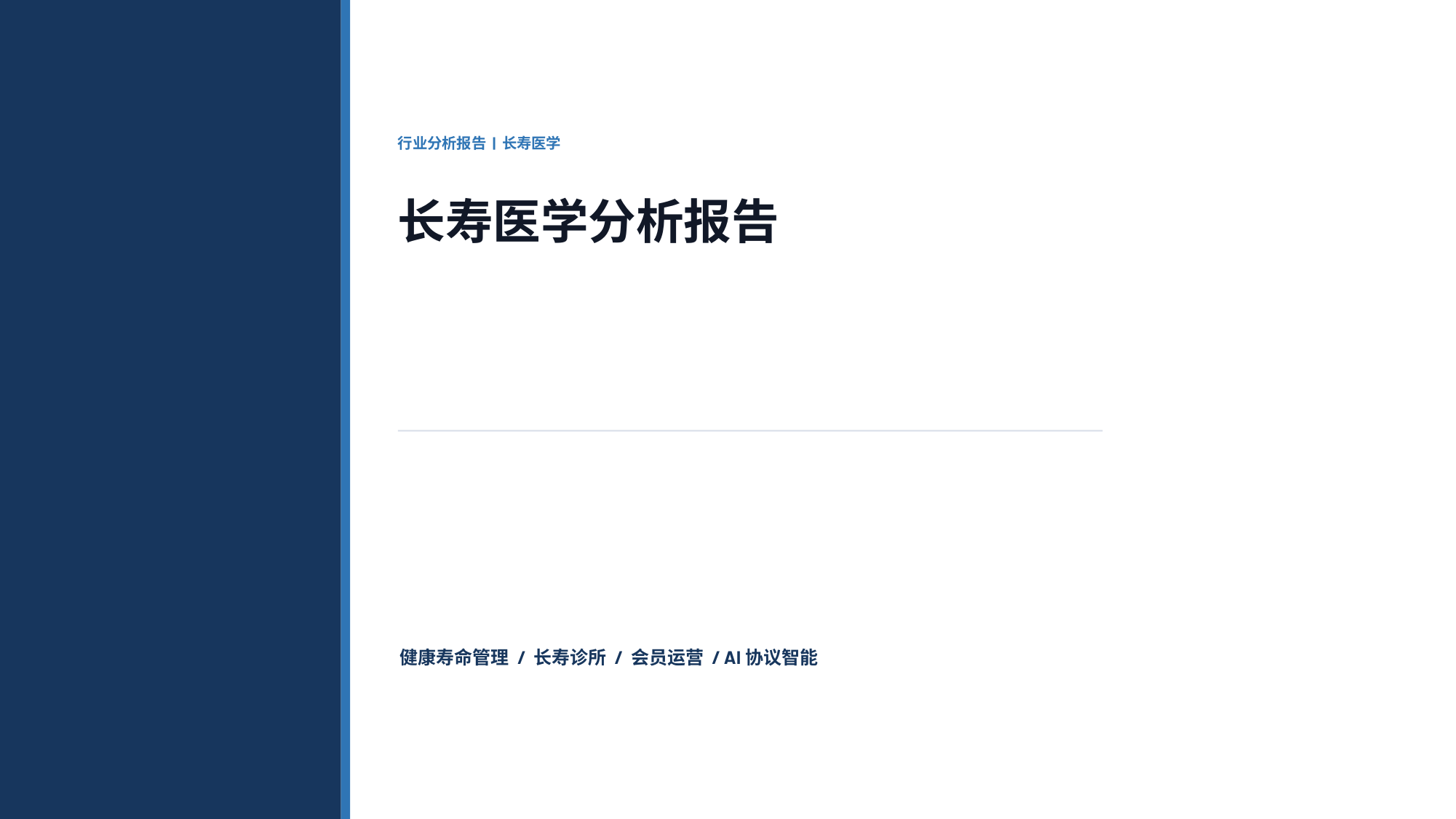

行业分析报告 | 长寿医学
长寿医学分析报告

健康寿命管理 / 长寿诊所 / 会员运营 / AI协议智能